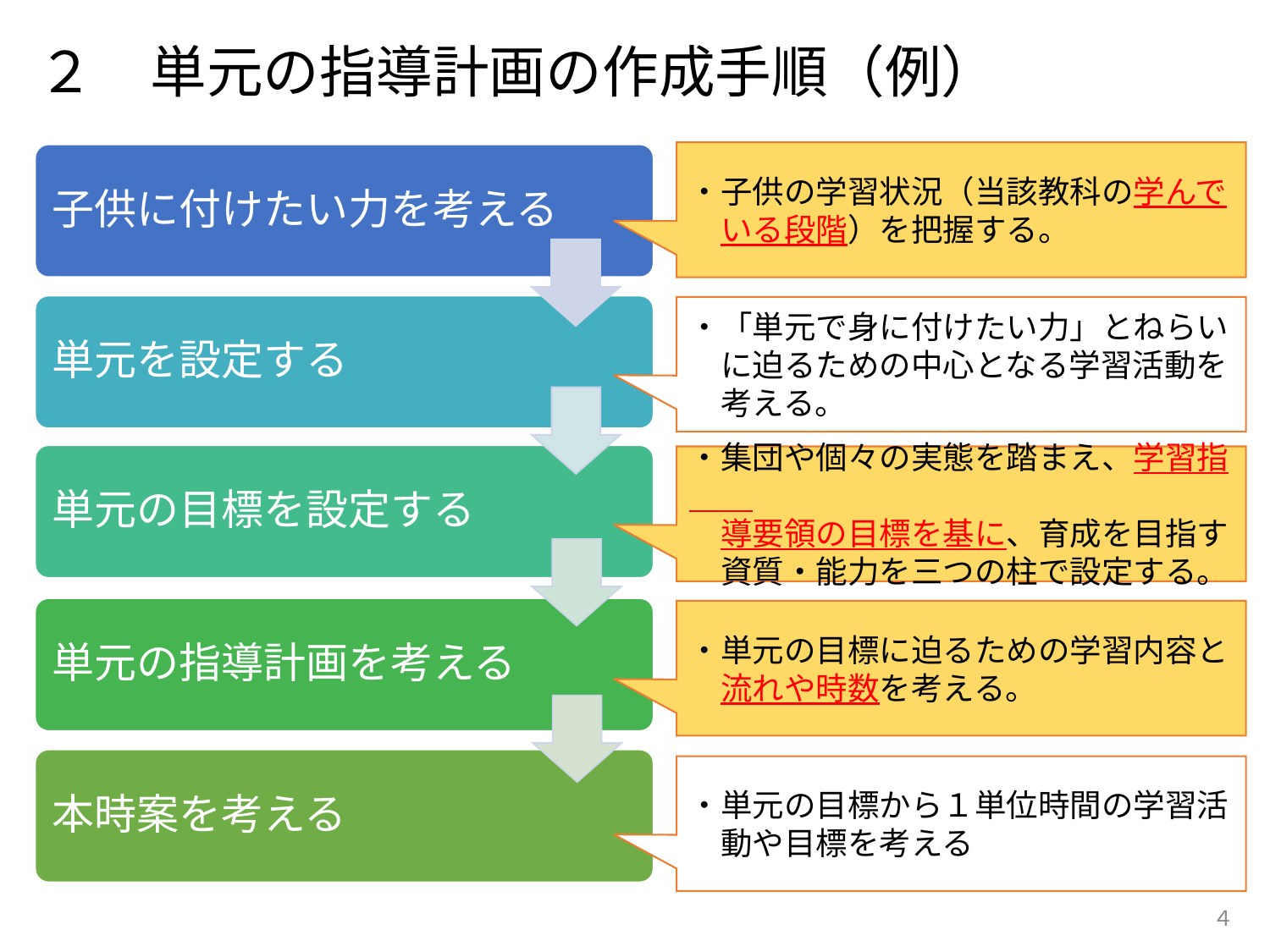

２　単元の指導計画の作成手順（例）
・子供の学習状況（当該教科の学んで
　いる段階）を把握する。
子供に付けたい力を考える

単元を設定する

単元の目標を設定する

単元の指導計画を考える

本時案を考える
・「単元で身に付けたい力」とねらい
　に迫るための中心となる学習活動を
　考える。
・集団や個々の実態を踏まえ、学習指
　導要領の目標を基に、育成を目指す
　資質・能力を三つの柱で設定する。
・単元の目標に迫るための学習内容と
　流れや時数を考える。
・単元の目標から１単位時間の学習活
　動や目標を考える
４